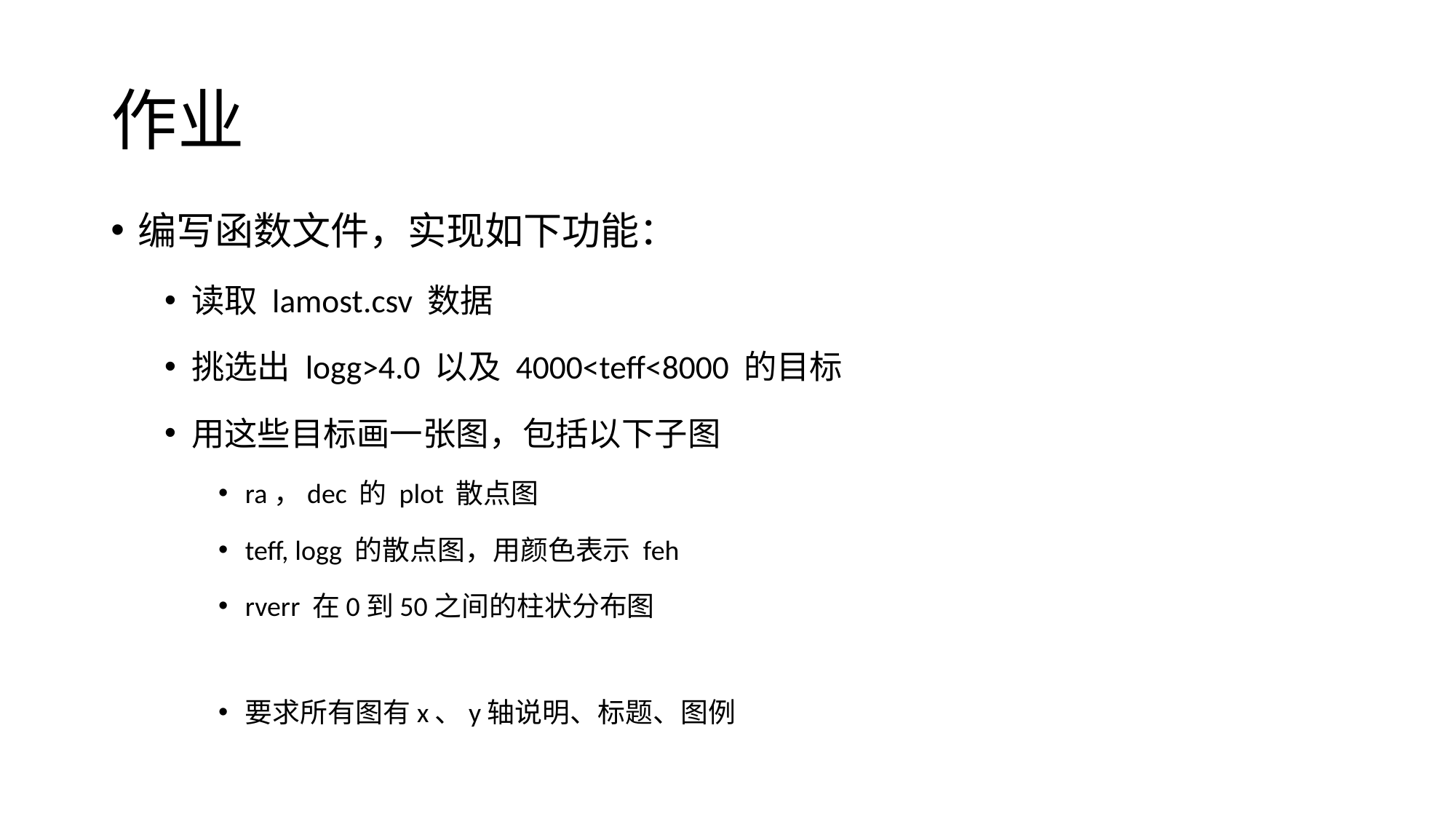

# 作业
编写函数文件，实现如下功能：
读取 lamost.csv 数据
挑选出 logg>4.0 以及 4000<teff<8000 的目标
用这些目标画一张图，包括以下子图
ra，dec 的 plot 散点图
teff, logg 的散点图，用颜色表示 feh
rverr 在0到50之间的柱状分布图

要求所有图有x、y轴说明、标题、图例